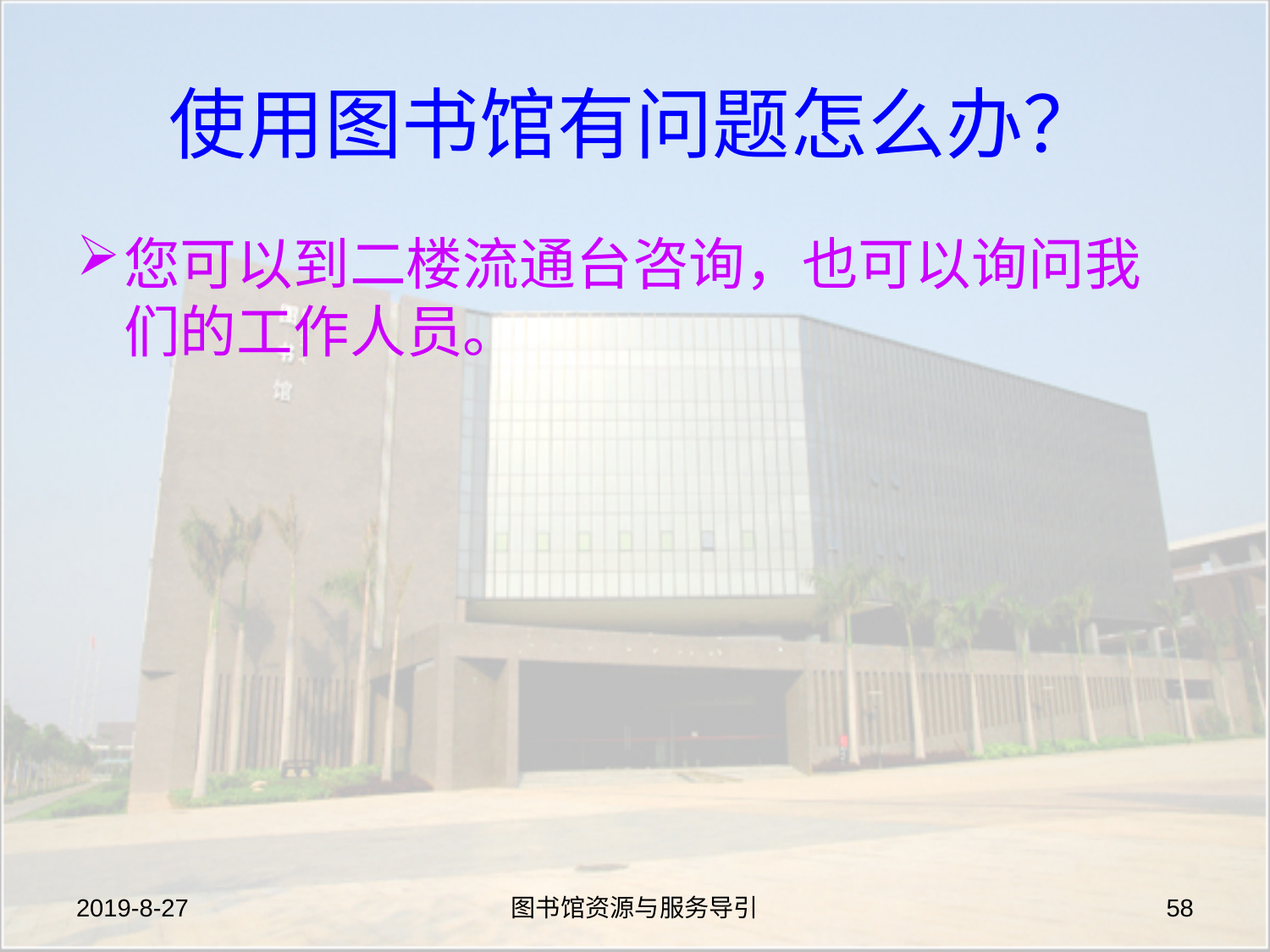

# 使用图书馆有问题怎么办？
您可以到二楼流通台咨询，也可以询问我们的工作人员。
2019-8-27
图书馆资源与服务导引
58